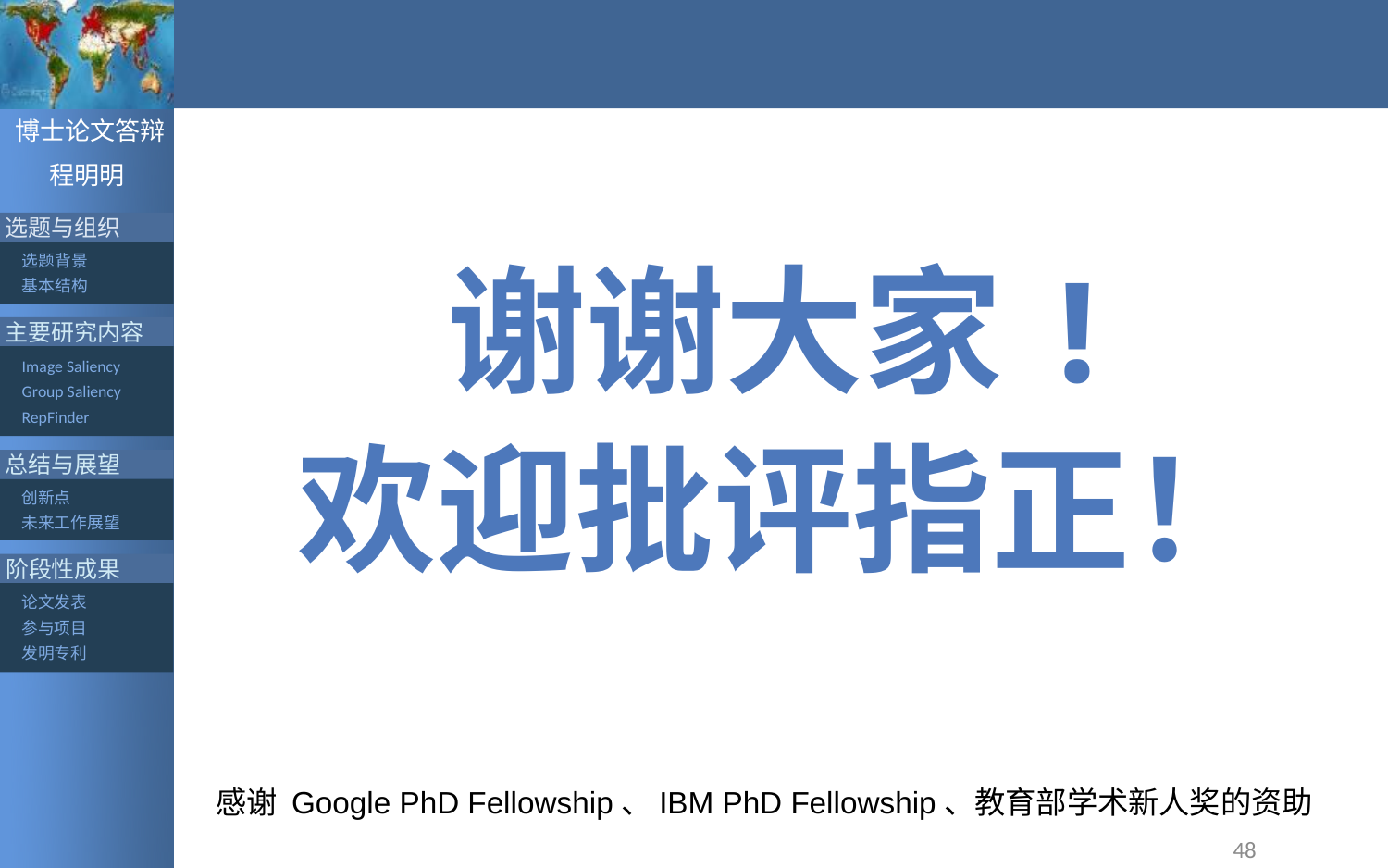

谢谢大家!
欢迎批评指正！
感谢 Google PhD Fellowship、IBM PhD Fellowship、教育部学术新人奖的资助
48